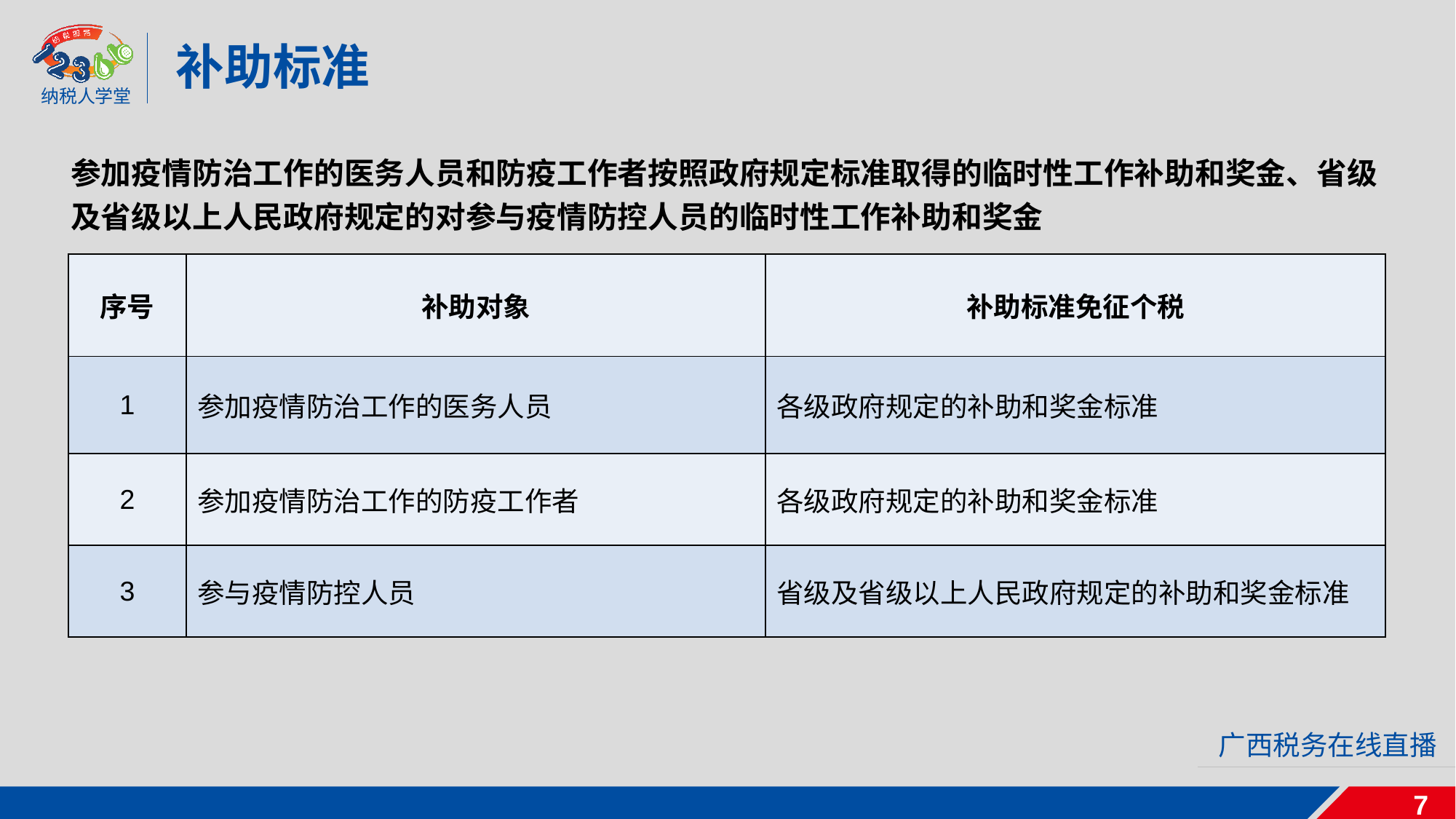

补助标准
参加疫情防治工作的医务人员和防疫工作者按照政府规定标准取得的临时性工作补助和奖金、省级及省级以上人民政府规定的对参与疫情防控人员的临时性工作补助和奖金
| 序号 | 补助对象 | 补助标准免征个税 |
| --- | --- | --- |
| 1 | 参加疫情防治工作的医务人员 | 各级政府规定的补助和奖金标准 |
| 2 | 参加疫情防治工作的防疫工作者 | 各级政府规定的补助和奖金标准 |
| 3 | 参与疫情防控人员 | 省级及省级以上人民政府规定的补助和奖金标准 |
7